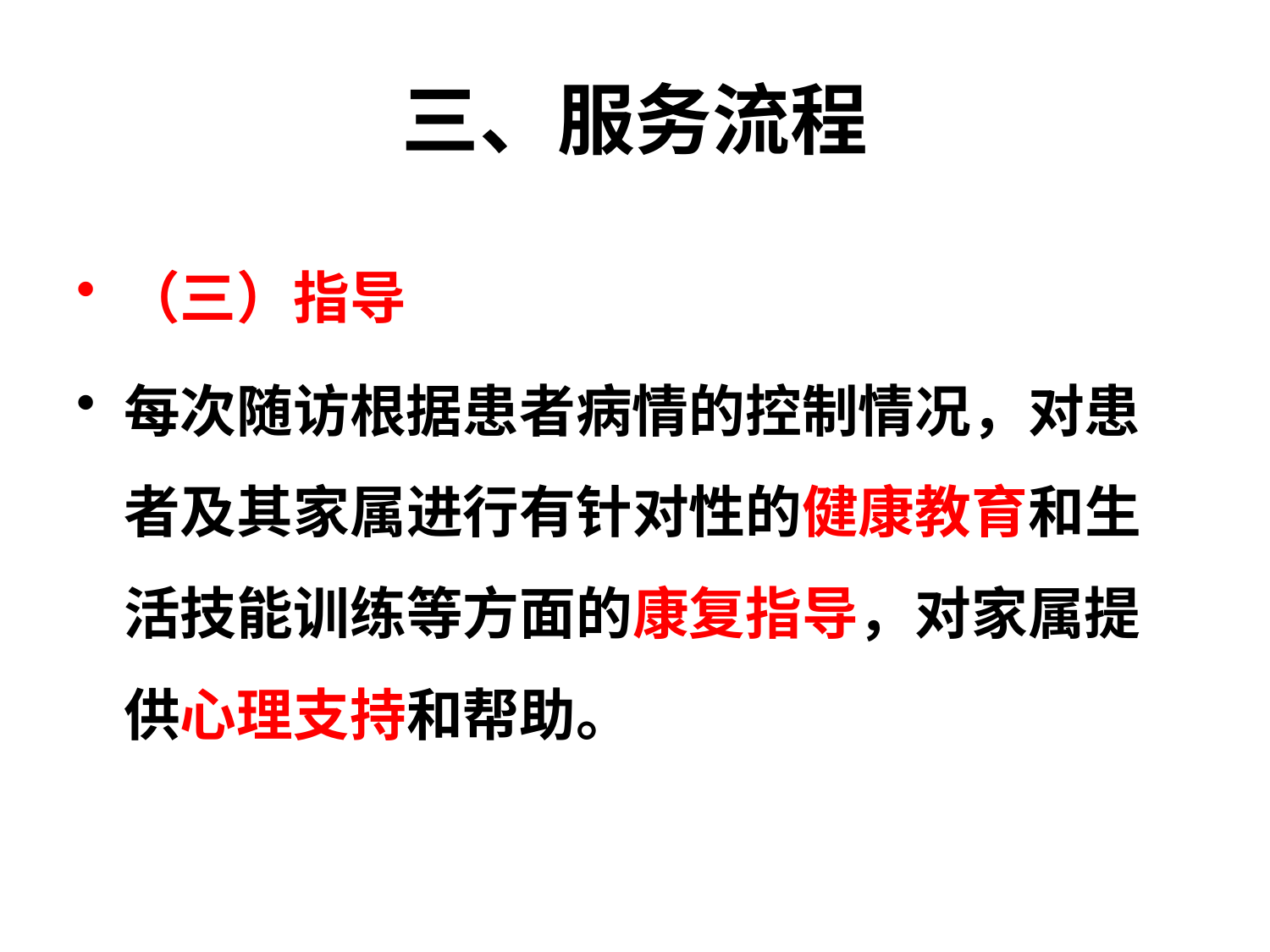

# 三、服务流程
（三）指导
每次随访根据患者病情的控制情况，对患者及其家属进行有针对性的健康教育和生活技能训练等方面的康复指导，对家属提供心理支持和帮助。